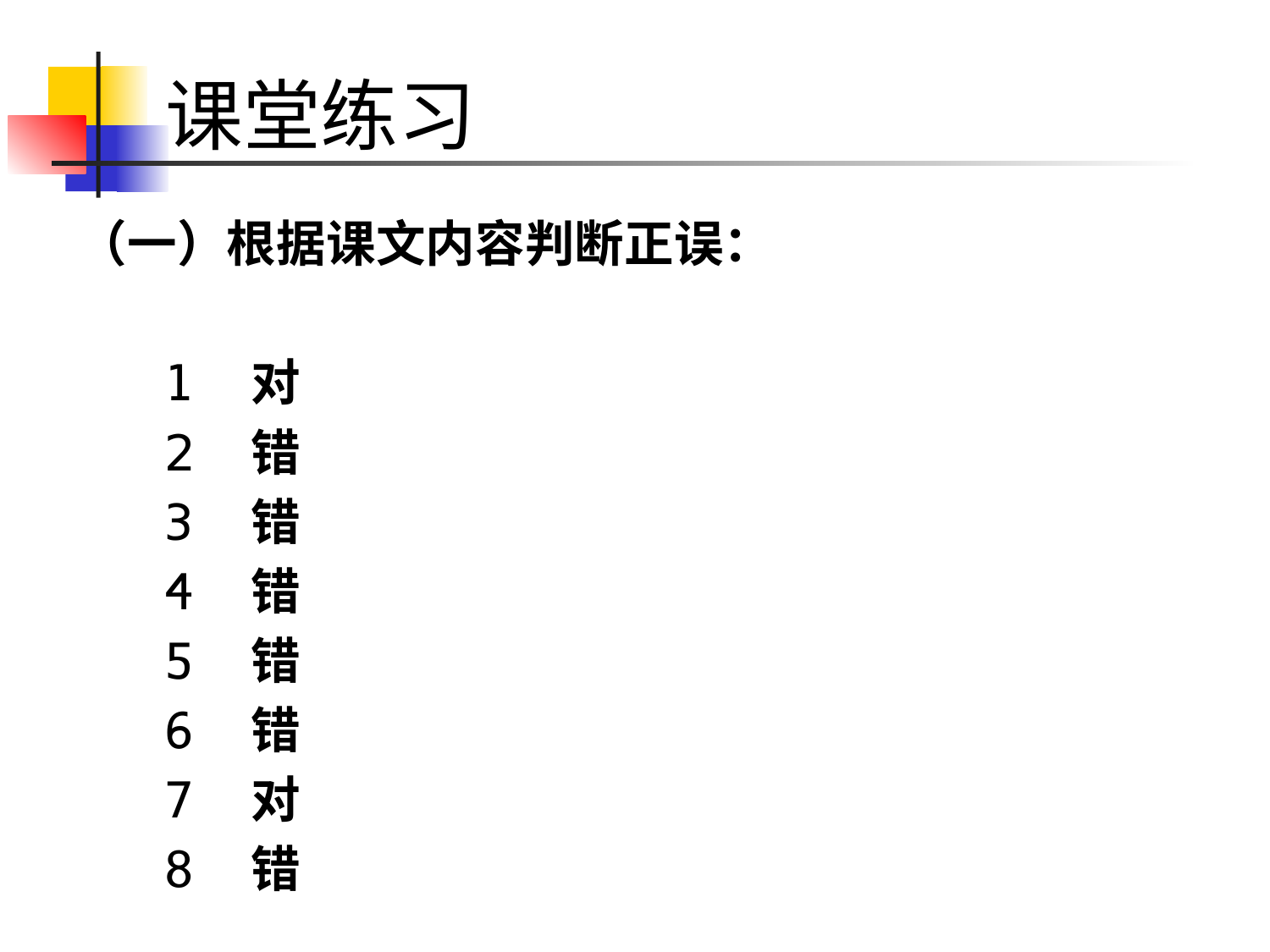

# 课堂练习
（一）根据课文内容判断正误：

      1   对
      2   错
      3   错
      4   错
      5   错
      6   错
      7   对
      8   错